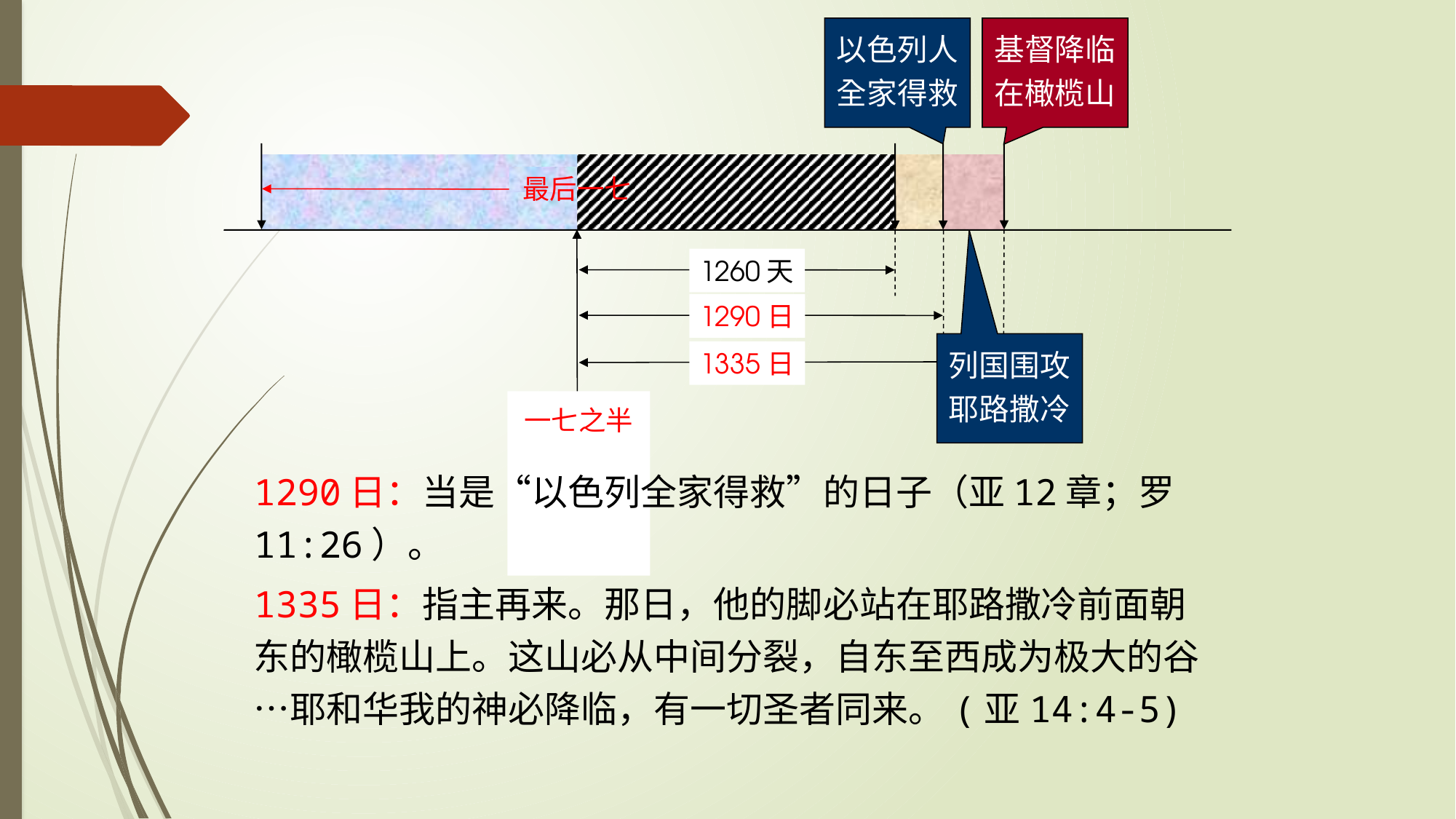

以色列人
全家得救
基督降临
在橄榄山

最后一七

1260天

1290日

列国围攻
耶路撒冷
1335日

一七之半
1290日：当是“以色列全家得救”的日子（亚12章；罗11:26）。
1335日：指主再来。那日，他的脚必站在耶路撒冷前面朝东的橄榄山上。这山必从中间分裂，自东至西成为极大的谷…耶和华我的神必降临，有一切圣者同来。(亚14:4-5)